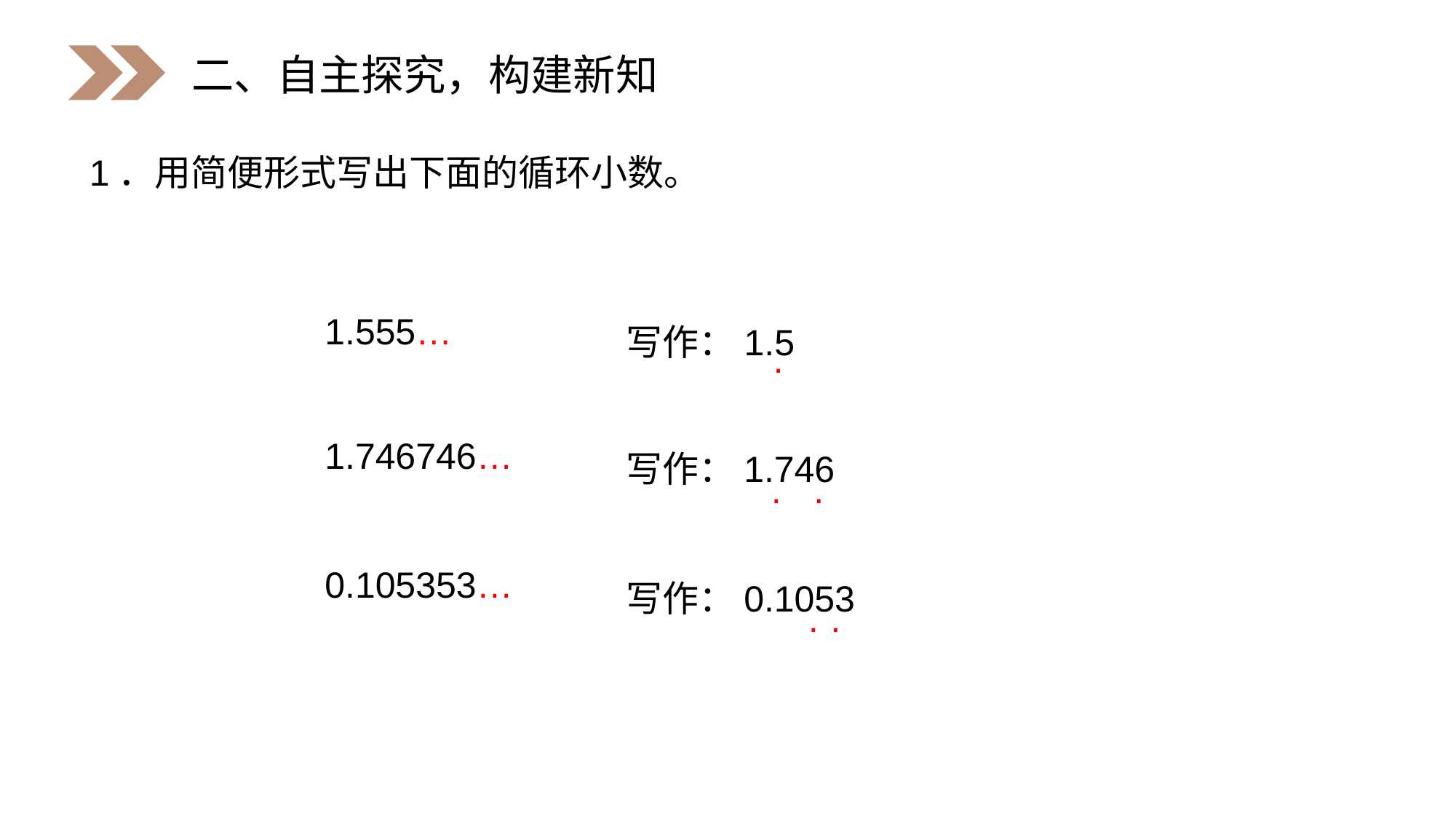

二、自主探究，构建新知
1．用简便形式写出下面的循环小数。
1.555…
写作：1.5
·
1.746746…
写作：1.746
·   ·
0.105353…
写作：0.1053
· ·